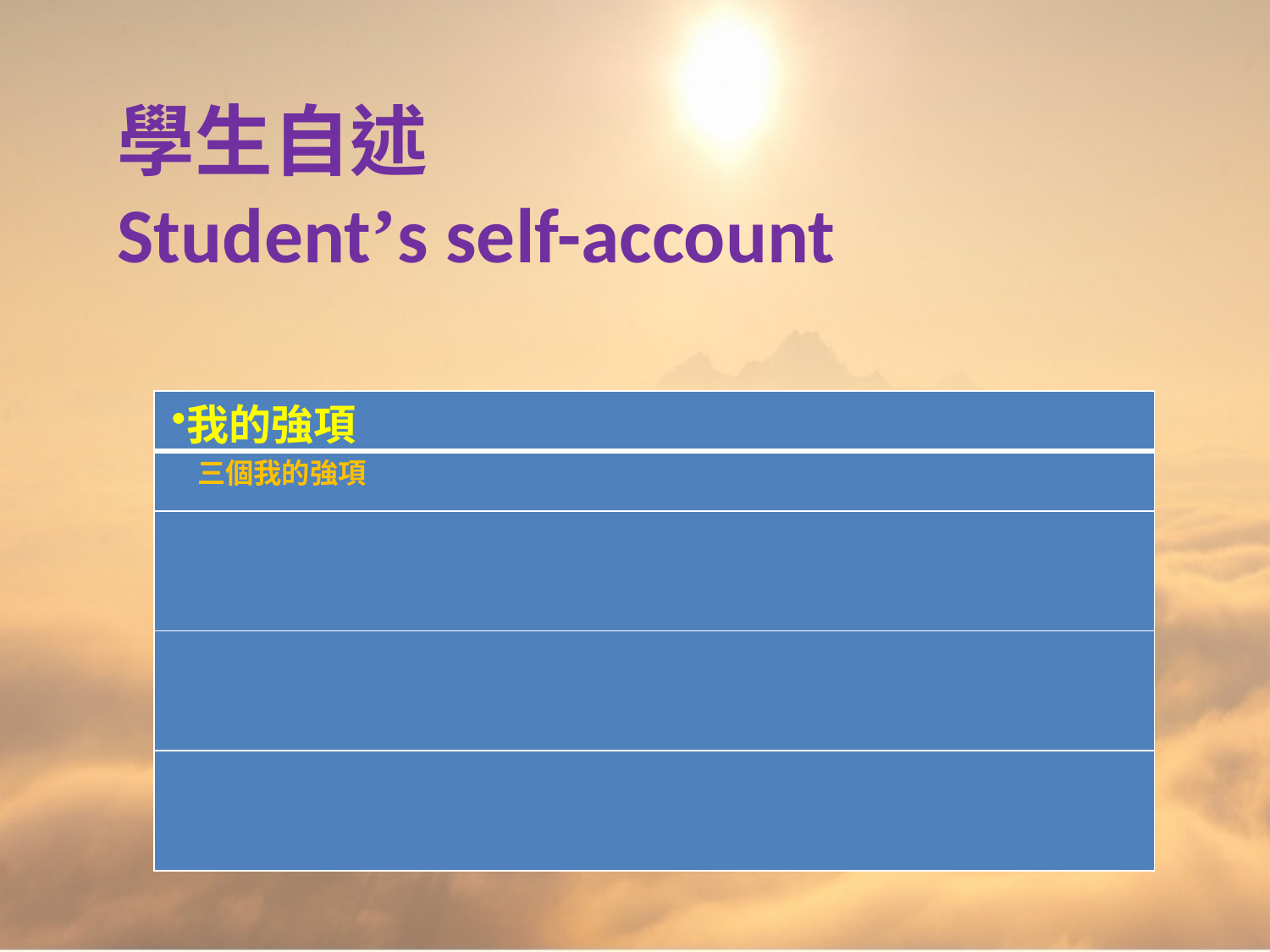

學生自述
Student’s self-account
|  |
| --- |
| 三個我的強項 |
|  |
|  |
|  |
我的強項